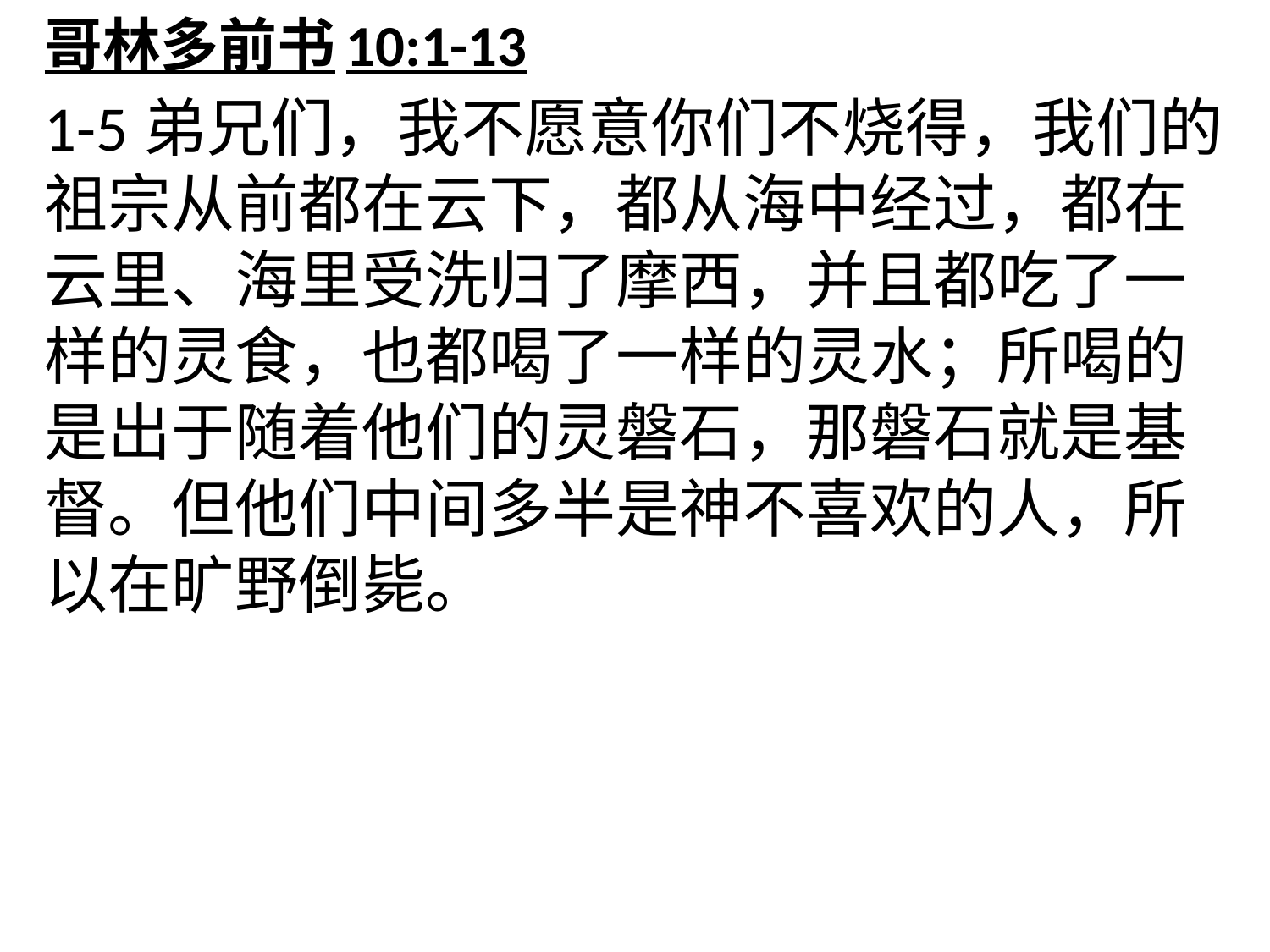

# 哥林多前书10:1-13
1-5弟兄们，我不愿意你们不烧得，我们的祖宗从前都在云下，都从海中经过，都在云里、海里受洗归了摩西，并且都吃了一样的灵食，也都喝了一样的灵水；所喝的是出于随着他们的灵磐石，那磐石就是基督。但他们中间多半是神不喜欢的人，所以在旷野倒毙。